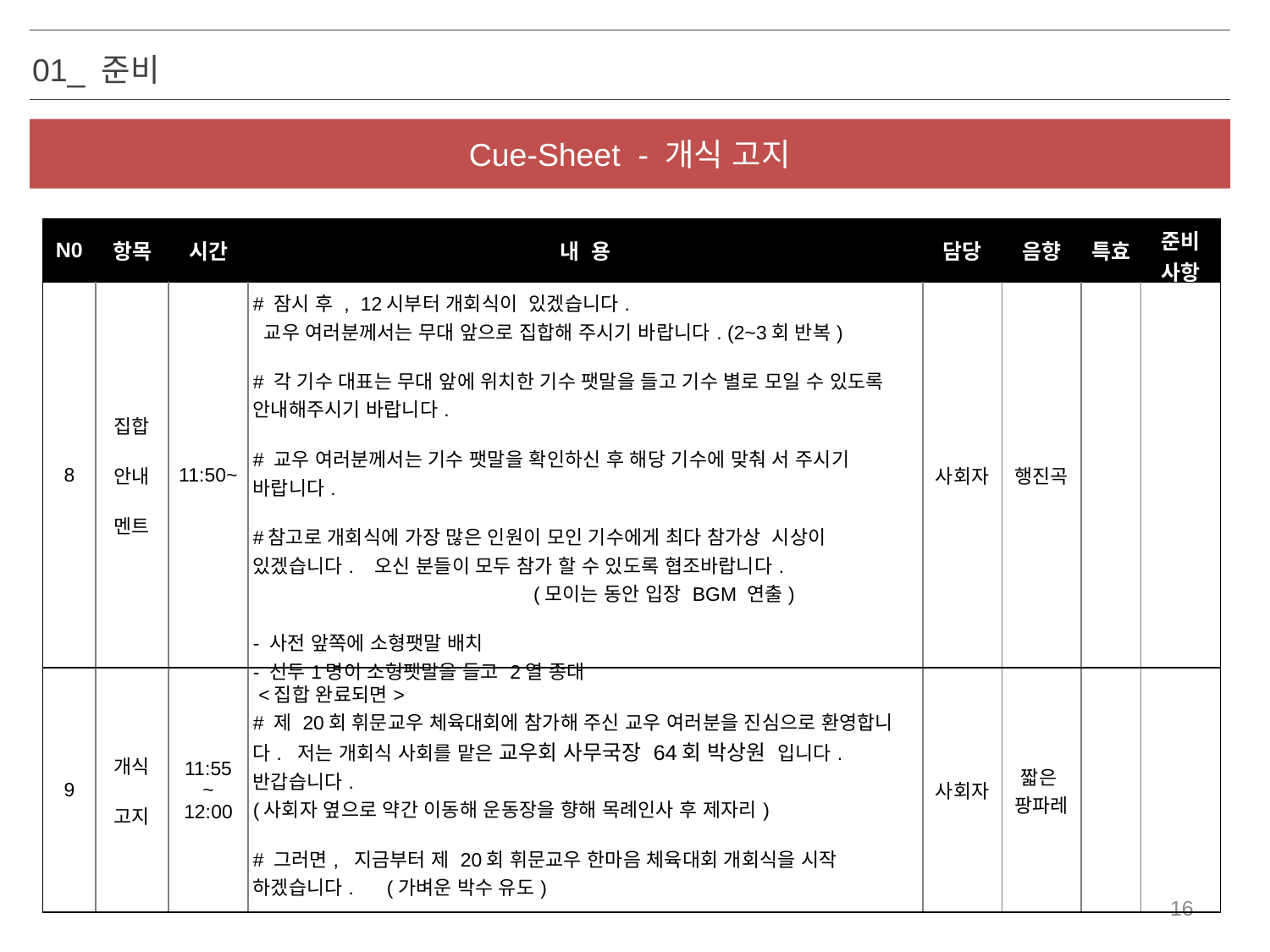

01_ 준비
Cue-Sheet  - 개식 고지
| N0 | 항목 | 시간 | 내 용 | 담당 | 음향 | 특효 | 준비 사항 |
| --- | --- | --- | --- | --- | --- | --- | --- |
| 8 | 집합 안내 멘트 | 11:50~ | # 잠시 후 , 12시부터 개회식이 있겠습니다. 교우 여러분께서는 무대 앞으로 집합해 주시기 바랍니다. (2~3회 반복) # 각 기수 대표는 무대 앞에 위치한 기수 팻말을 들고 기수 별로 모일 수 있도록 안내해주시기 바랍니다. # 교우 여러분께서는 기수 팻말을 확인하신 후 해당 기수에 맞춰 서 주시기 바랍니다. #참고로 개회식에 가장 많은 인원이 모인 기수에게 최다 참가상 시상이 있겠습니다. 오신 분들이 모두 참가 할 수 있도록 협조바랍니다. (모이는 동안 입장 BGM 연출) - 사전 앞쪽에 소형팻말 배치 - 선두1명이 소형팻말을 들고 2열 종대 | 사회자 | 행진곡 |  |  |
| 9 | 개식 고지 | 11:55 ~ 12:00 | <집합 완료되면> # 제 20회 휘문교우 체육대회에 참가해 주신 교우 여러분을 진심으로 환영합니다. 저는 개회식 사회를 맡은 교우회 사무국장 64회 박상원 입니다. 반갑습니다. (사회자 옆으로 약간 이동해 운동장을 향해 목례인사 후 제자리) # 그러면, 지금부터 제 20회 휘문교우 한마음 체육대회 개회식을 시작 하겠습니다. (가벼운 박수 유도) | 사회자 | 짧은 팡파레 |  |  |
16